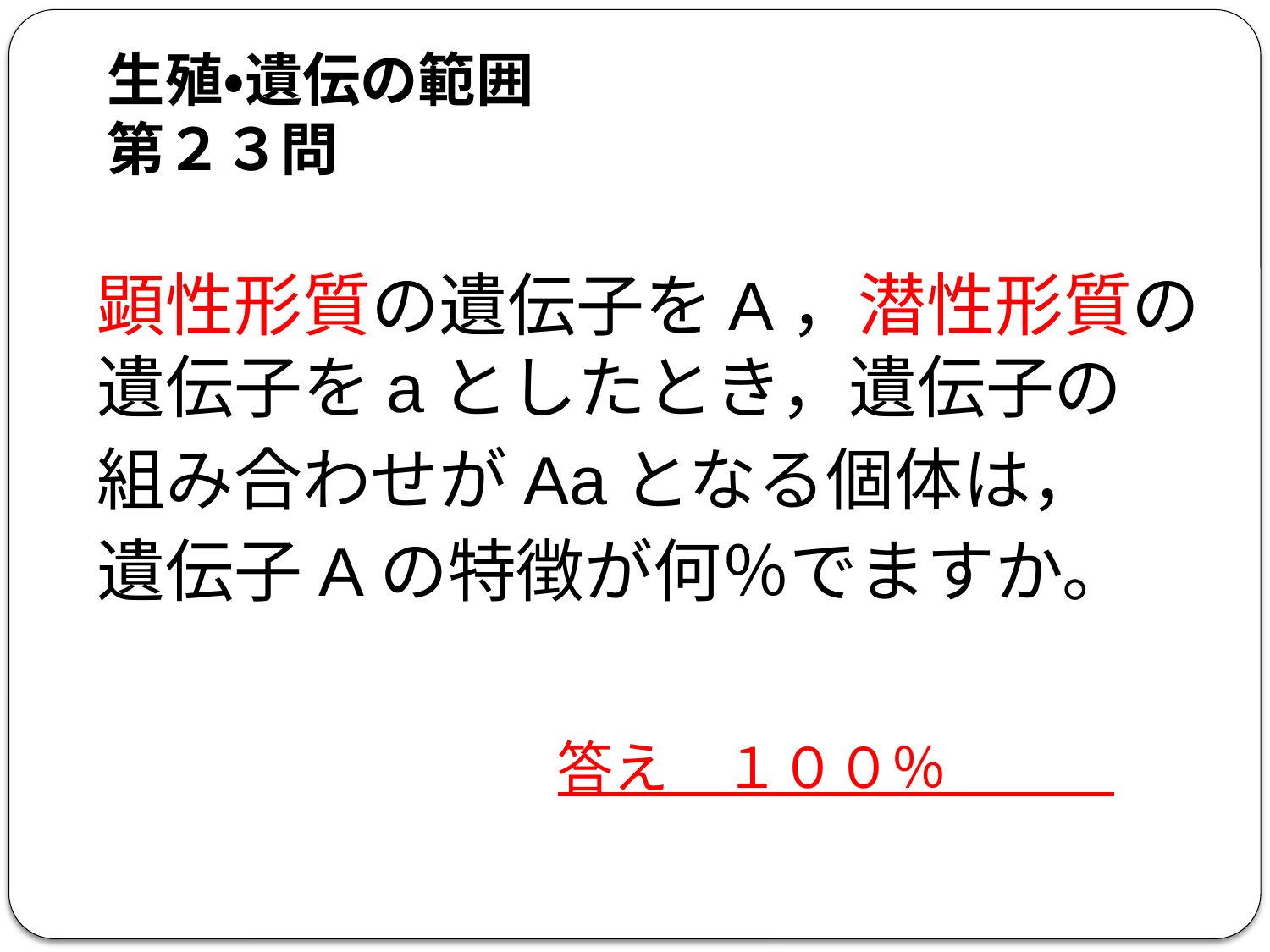

# 生殖・遺伝の範囲 第２３問
顕性形質の遺伝子をA，潜性形質の遺伝子をaとしたとき，遺伝子の
組み合わせがAaとなる個体は，
遺伝子Aの特徴が何％でますか。
答え　１００％